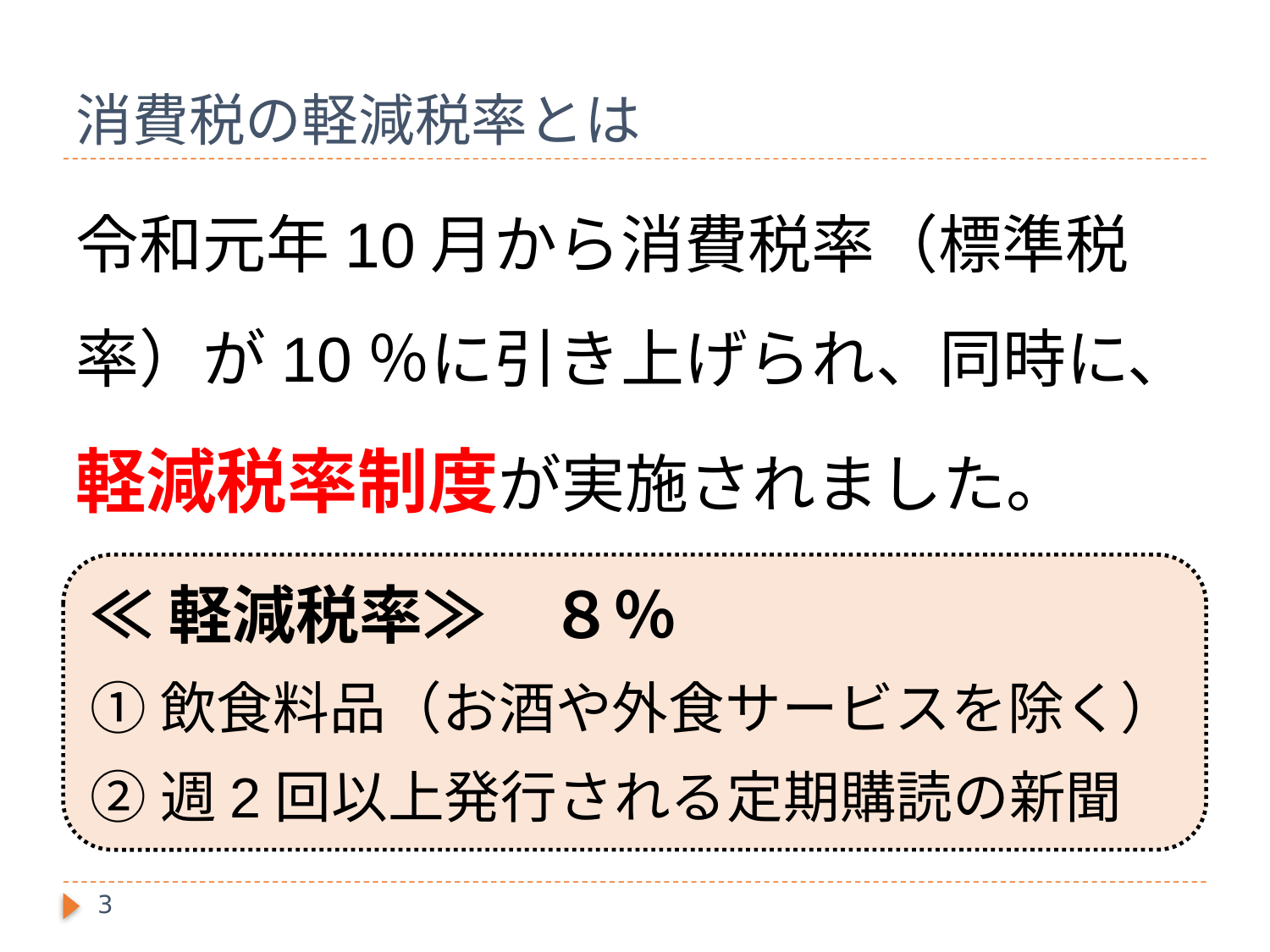

# 消費税の軽減税率とは
令和元年10月から消費税率（標準税率）が10％に引き上げられ、同時に、軽減税率制度が実施されました。
≪軽減税率≫　８％
①飲食料品（お酒や外食サービスを除く）
②週2回以上発行される定期購読の新聞
3